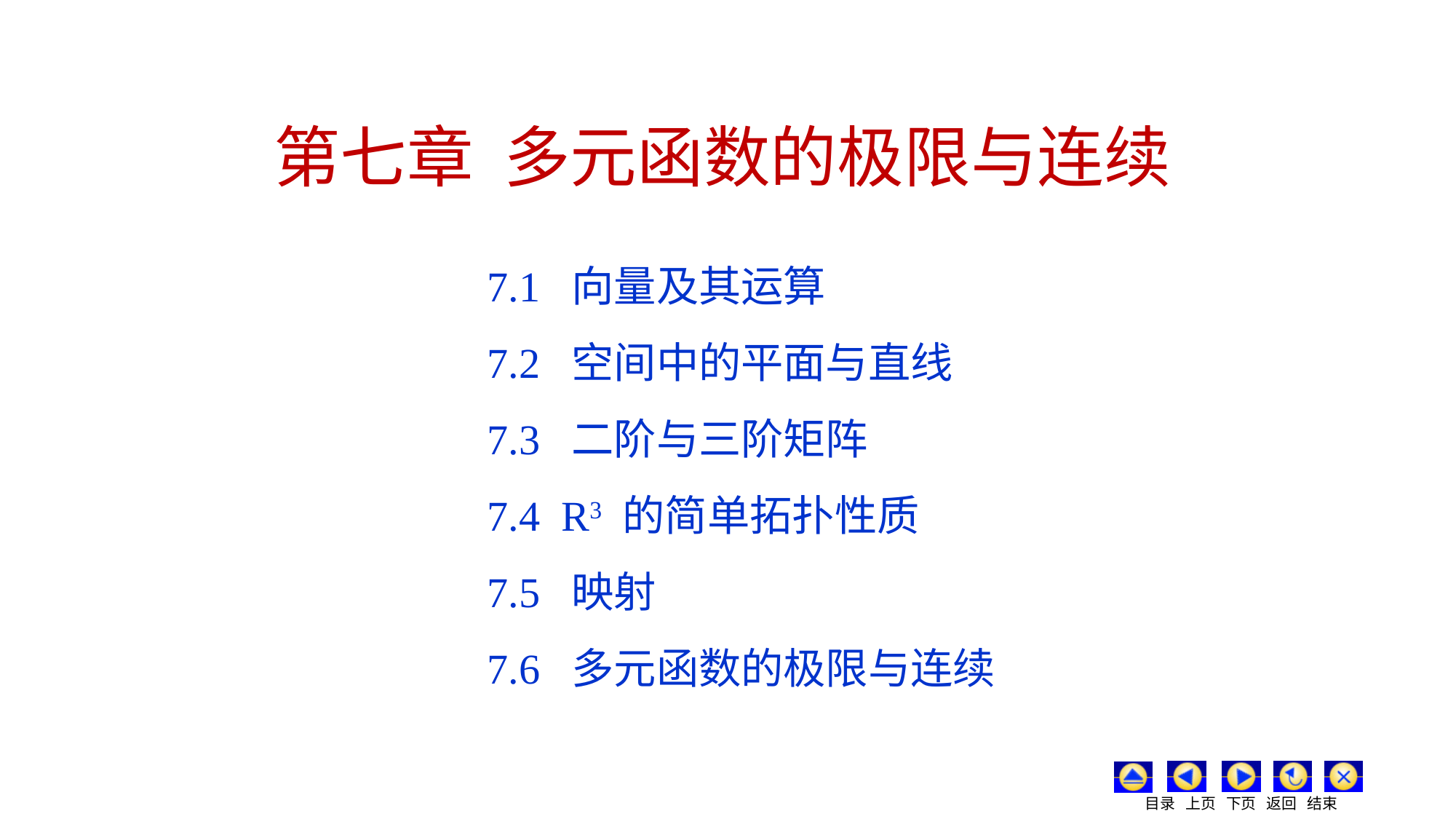

# 第七章  多元函数的极限与连续
7.1  向量及其运算
7.2  空间中的平面与直线
7.3  二阶与三阶矩阵
7.4  R3 的简单拓扑性质
7.5  映射
7.6  多元函数的极限与连续